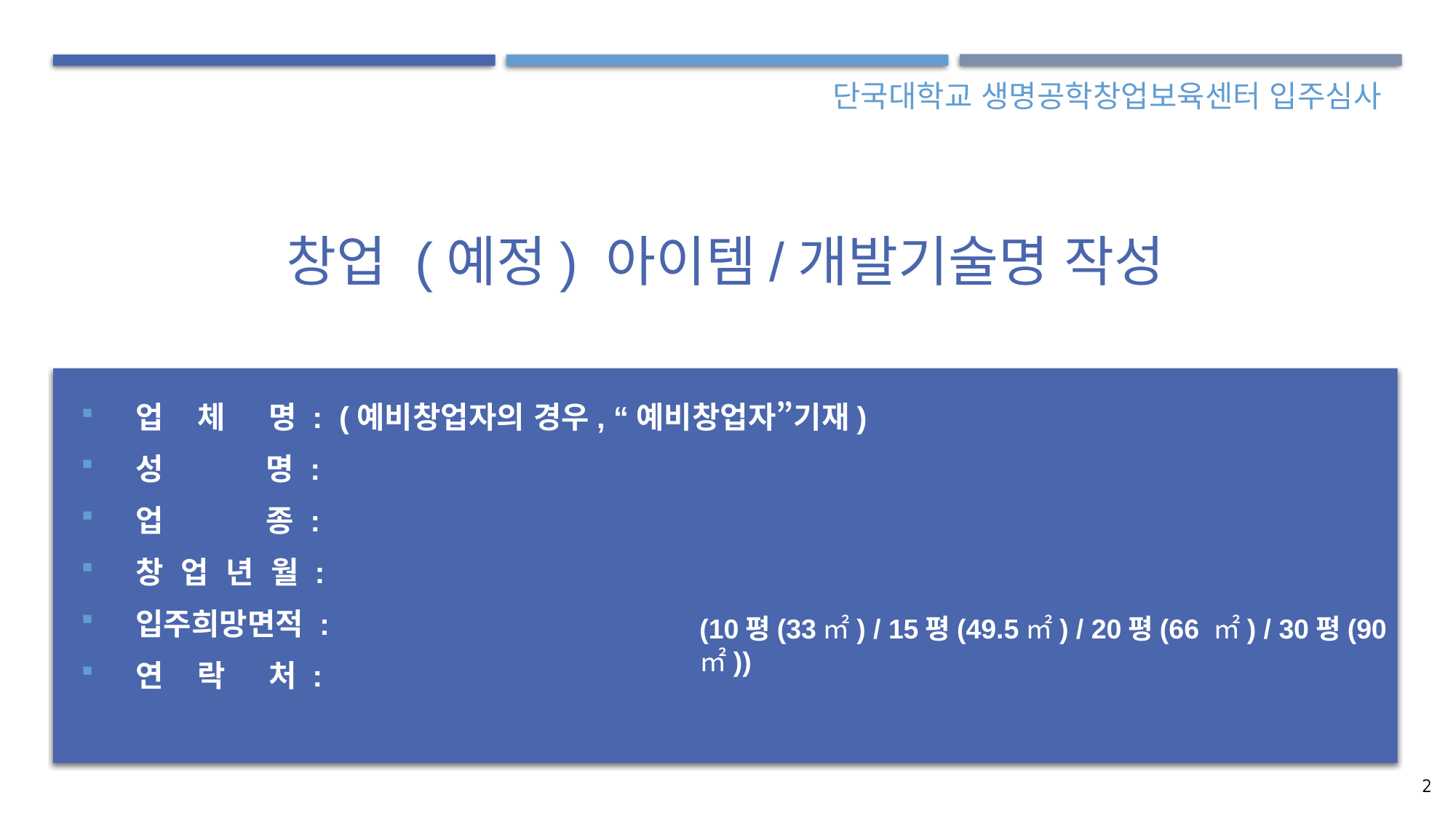

단국대학교 생명공학창업보육센터 입주심사
# 창업 (예정) 아이템/개발기술명 작성
업    체     명 :  (예비창업자의 경우, “예비창업자”기재)
성            명 :
업            종 :
창  업  년  월 :
입주희망면적 :
연    락     처 :
(10평(33㎡) / 15평(49.5㎡) / 20평(66 ㎡) / 30평(90㎡))
2